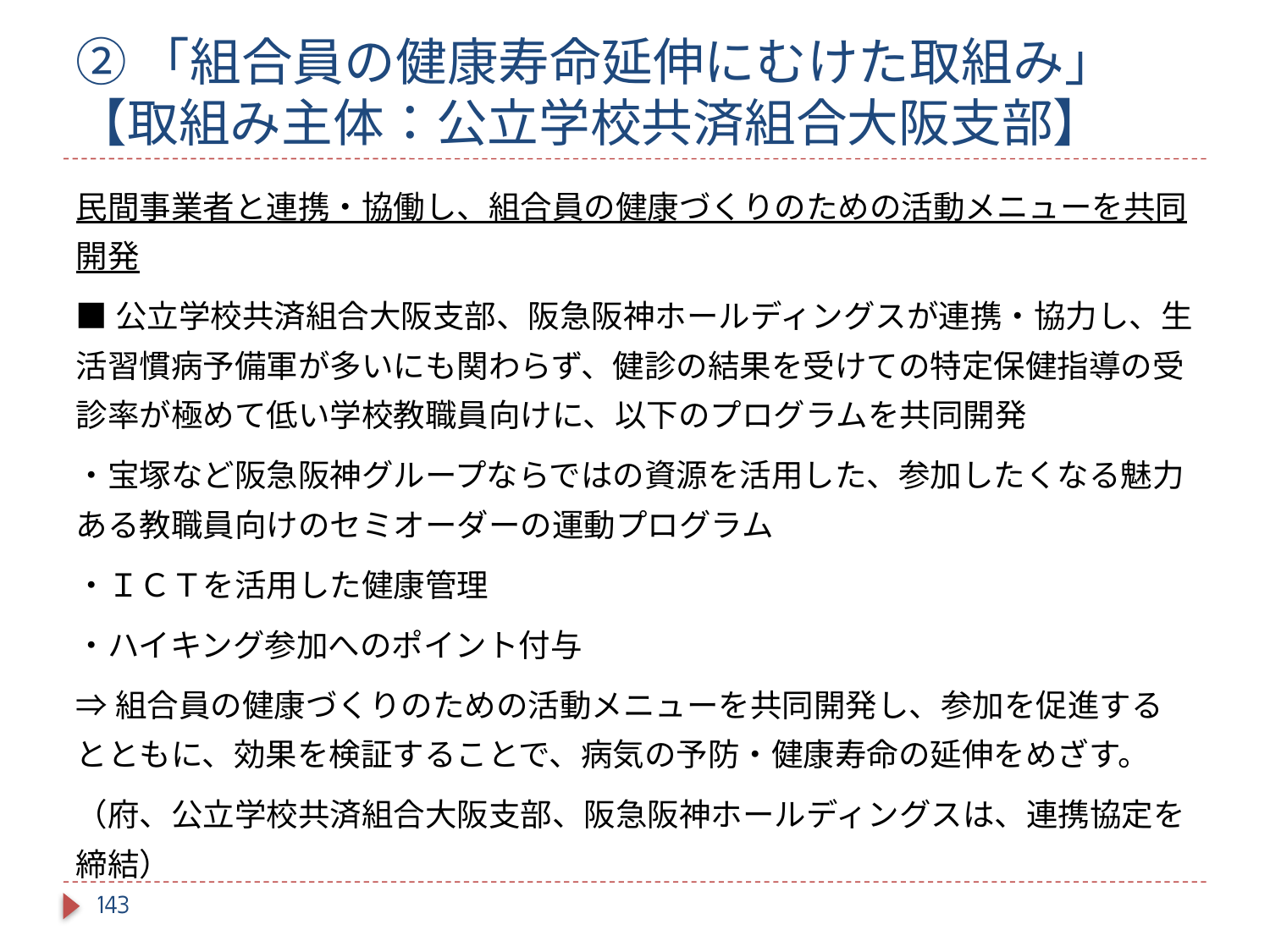

# ②「組合員の健康寿命延伸にむけた取組み」 【取組み主体：公立学校共済組合大阪支部】
民間事業者と連携・協働し、組合員の健康づくりのための活動メニューを共同開発
■公立学校共済組合大阪支部、阪急阪神ホールディングスが連携・協力し、生活習慣病予備軍が多いにも関わらず、健診の結果を受けての特定保健指導の受診率が極めて低い学校教職員向けに、以下のプログラムを共同開発
・宝塚など阪急阪神グループならではの資源を活用した、参加したくなる魅力ある教職員向けのセミオーダーの運動プログラム
・ＩＣＴを活用した健康管理
・ハイキング参加へのポイント付与
⇒組合員の健康づくりのための活動メニューを共同開発し、参加を促進するとともに、効果を検証することで、病気の予防・健康寿命の延伸をめざす。
（府、公立学校共済組合大阪支部、阪急阪神ホールディングスは、連携協定を締結）

143